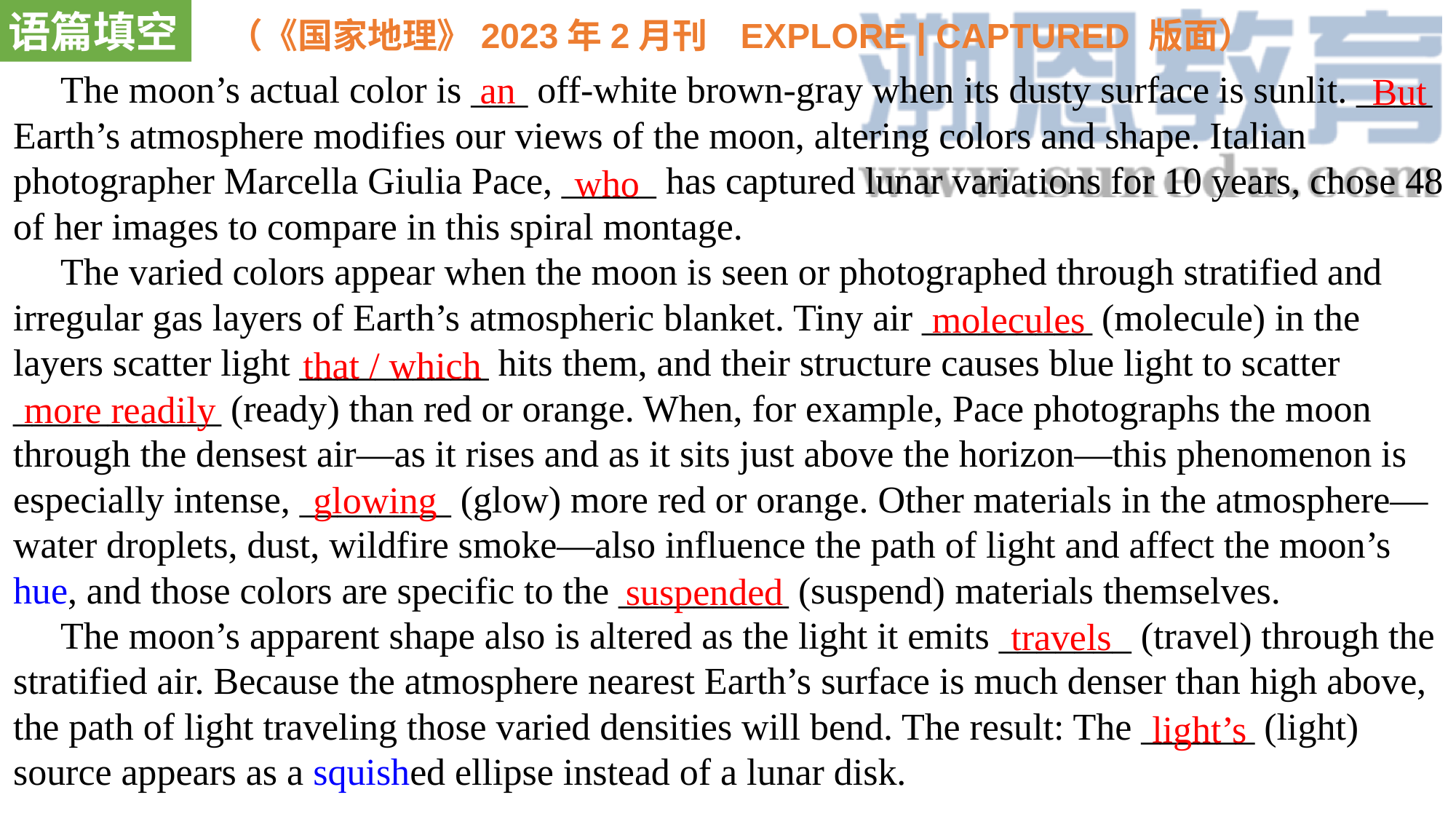

语篇填空
（《国家地理》2023年2月刊   EXPLORE | CAPTURED 版面）
     The moon’s actual color is ___ off-white brown-gray when its dusty surface is sunlit. ____ Earth’s atmosphere modifies our views of the moon, altering colors and shape. Italian photographer Marcella Giulia Pace, _____ has captured lunar variations for 10 years, chose 48 of her images to compare in this spiral montage.
     The varied colors appear when the moon is seen or photographed through stratified and irregular gas layers of Earth’s atmospheric blanket. Tiny air _________ (molecule) in the layers scatter light __________ hits them, and their structure causes blue light to scatter ___________ (ready) than red or orange. When, for example, Pace photographs the moon through the densest air—as it rises and as it sits just above the horizon—this phenomenon is especially intense, ________ (glow) more red or orange. Other materials in the atmosphere—water droplets, dust, wildfire smoke—also influence the path of light and affect the moon’s hue, and those colors are specific to the _________ (suspend) materials themselves.
     The moon’s apparent shape also is altered as the light it emits _______ (travel) through the stratified air. Because the atmosphere nearest Earth’s surface is much denser than high above, the path of light traveling those varied densities will bend. The result: The ______ (light) source appears as a squished ellipse instead of a lunar disk.
an
But
who
molecules
that / which
more readily
glowing
suspended
travels
light’s